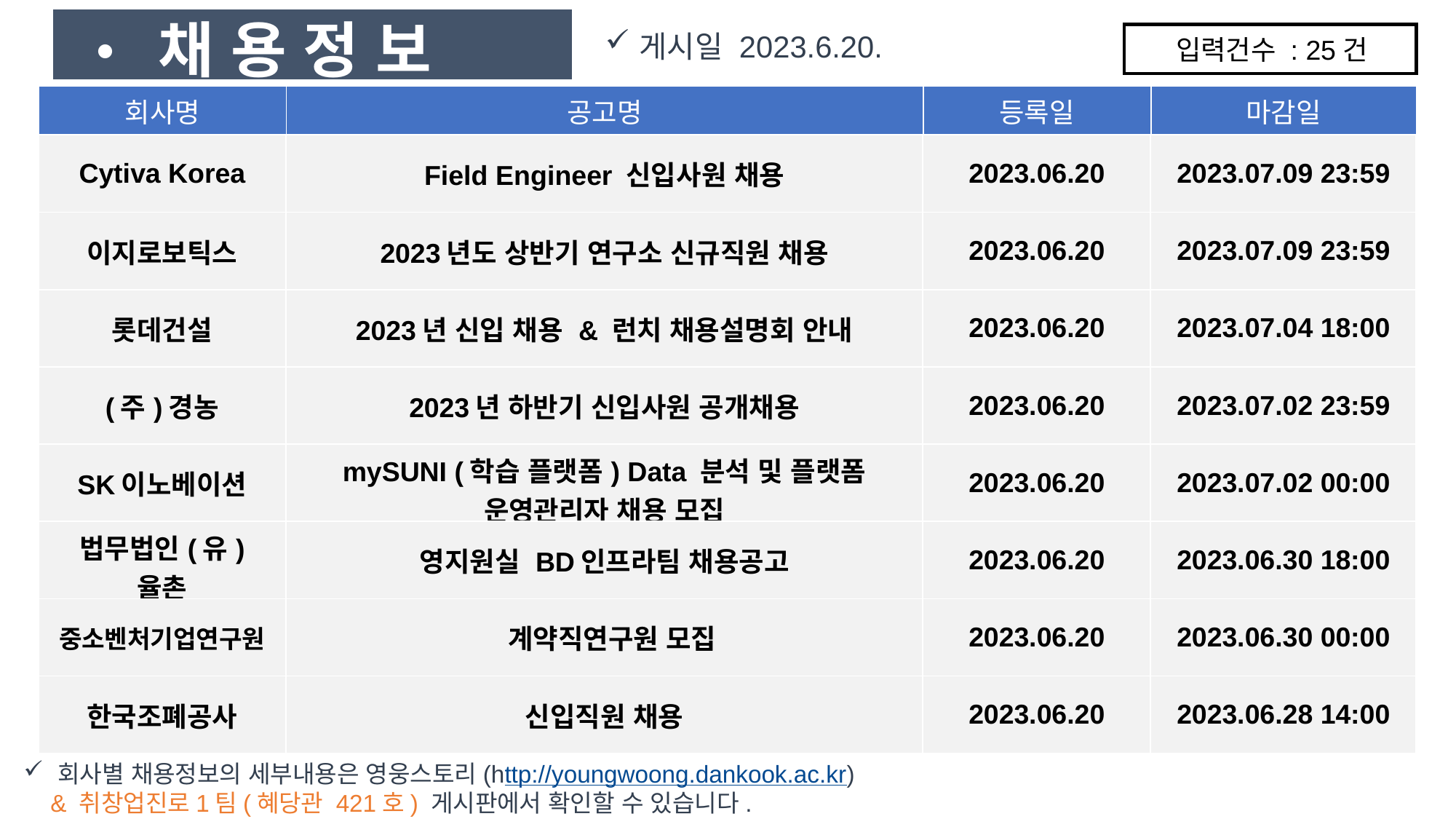

• 채 용 정 보

게시일 2023.6.20.

입력건수 : 25건
| 회사명 | 공고명 | 등록일 | 마감일 |
| --- | --- | --- | --- |

| Cytiva Korea | Field Engineer 신입사원 채용 | 2023.06.20 | 2023.07.09 23:59 |
| --- | --- | --- | --- |
| 이지로보틱스 | 2023년도 상반기 연구소 신규직원 채용 | 2023.06.20 | 2023.07.09 23:59 |
| 롯데건설 | 2023년 신입 채용 & 런치 채용설명회 안내 | 2023.06.20 | 2023.07.04 18:00 |
| (주)경농 | 2023년 하반기 신입사원 공개채용 | 2023.06.20 | 2023.07.02 23:59 |
| SK이노베이션 | mySUNI (학습 플랫폼) Data 분석 및 플랫폼 운영관리자 채용 모집 | 2023.06.20 | 2023.07.02 00:00 |
| 법무법인(유) 율촌 | 영지원실 BD인프라팀 채용공고 | 2023.06.20 | 2023.06.30 18:00 |
| 중소벤처기업연구원 | 계약직연구원 모집 | 2023.06.20 | 2023.06.30 00:00 |
| 한국조폐공사 | 신입직원 채용 | 2023.06.20 | 2023.06.28 14:00 |

회사별 채용정보의 세부내용은 영웅스토리(http://youngwoong.dankook.ac.kr)
    & 취창업진로1팀(혜당관 421호) 게시판에서 확인할 수 있습니다.